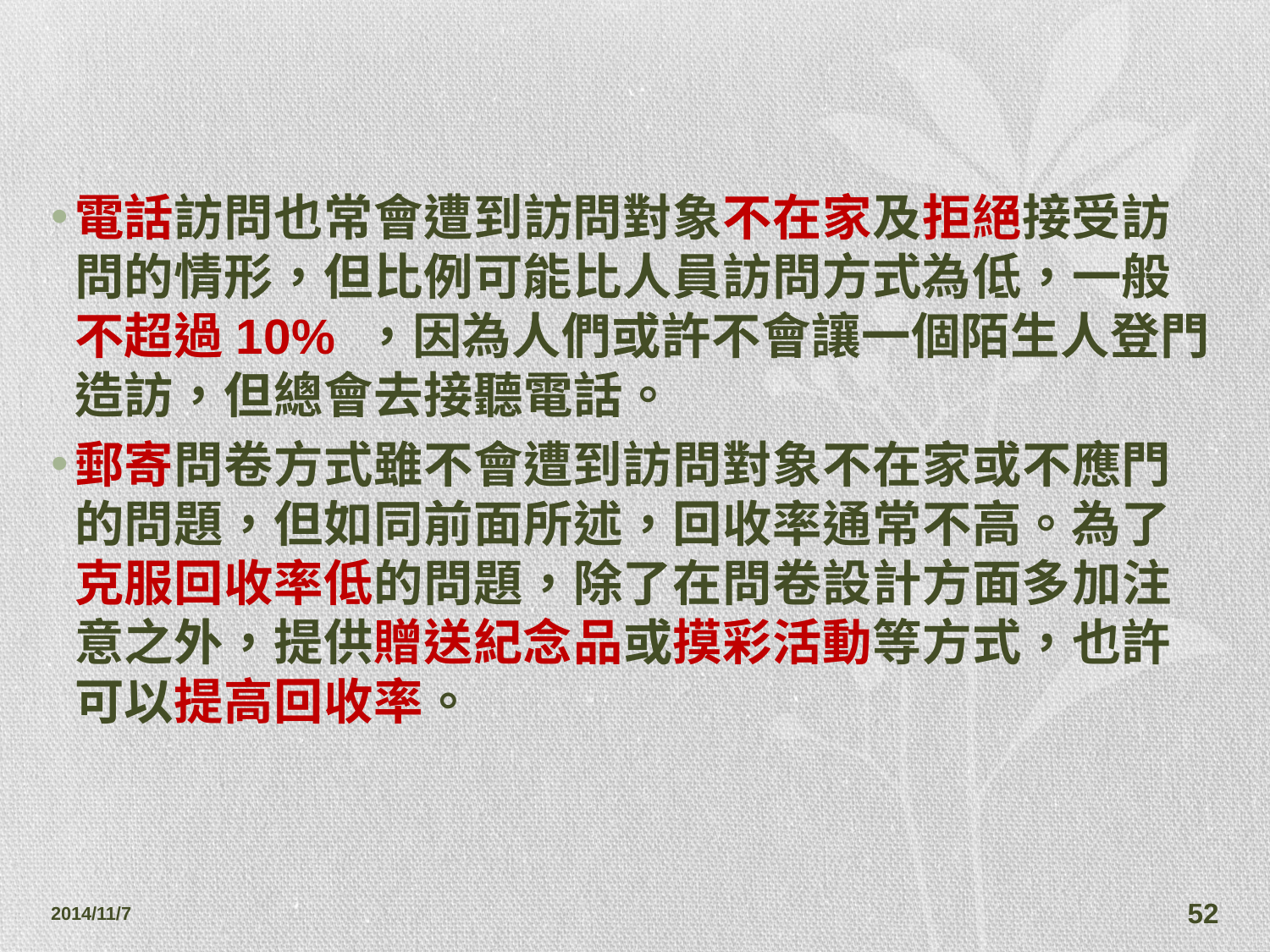

#
電話訪問也常會遭到訪問對象不在家及拒絕接受訪問的情形，但比例可能比人員訪問方式為低，一般不超過10% ，因為人們或許不會讓一個陌生人登門造訪，但總會去接聽電話。
郵寄問卷方式雖不會遭到訪問對象不在家或不應門的問題，但如同前面所述，回收率通常不高。為了克服回收率低的問題，除了在問卷設計方面多加注意之外，提供贈送紀念品或摸彩活動等方式，也許可以提高回收率。
2014/11/7
52